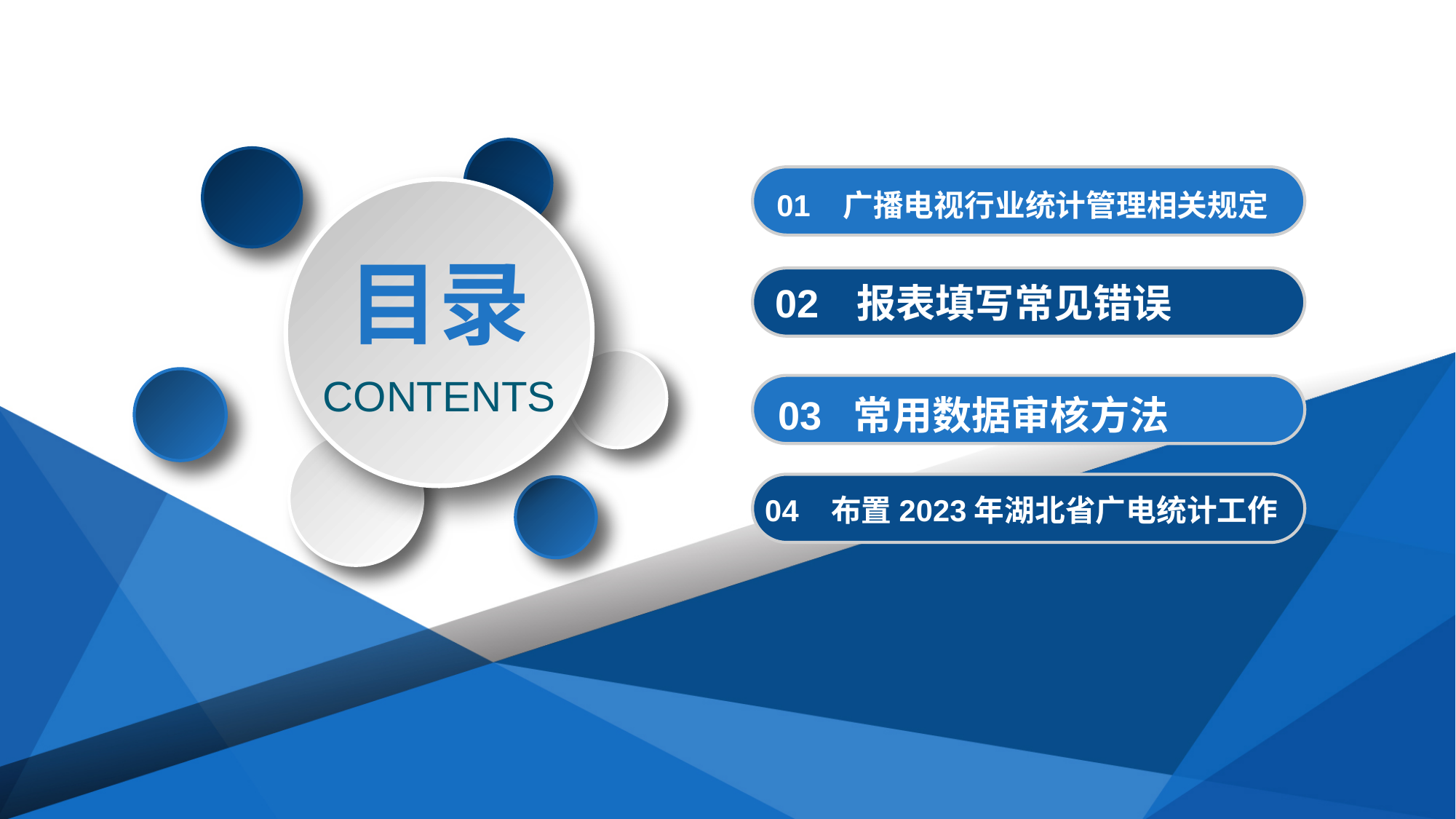

01   广播电视行业统计管理相关规定

目录

02   报表填写常见错误

CONTENTS

03  常用数据审核方法

 04   布置2023年湖北省广电统计工作